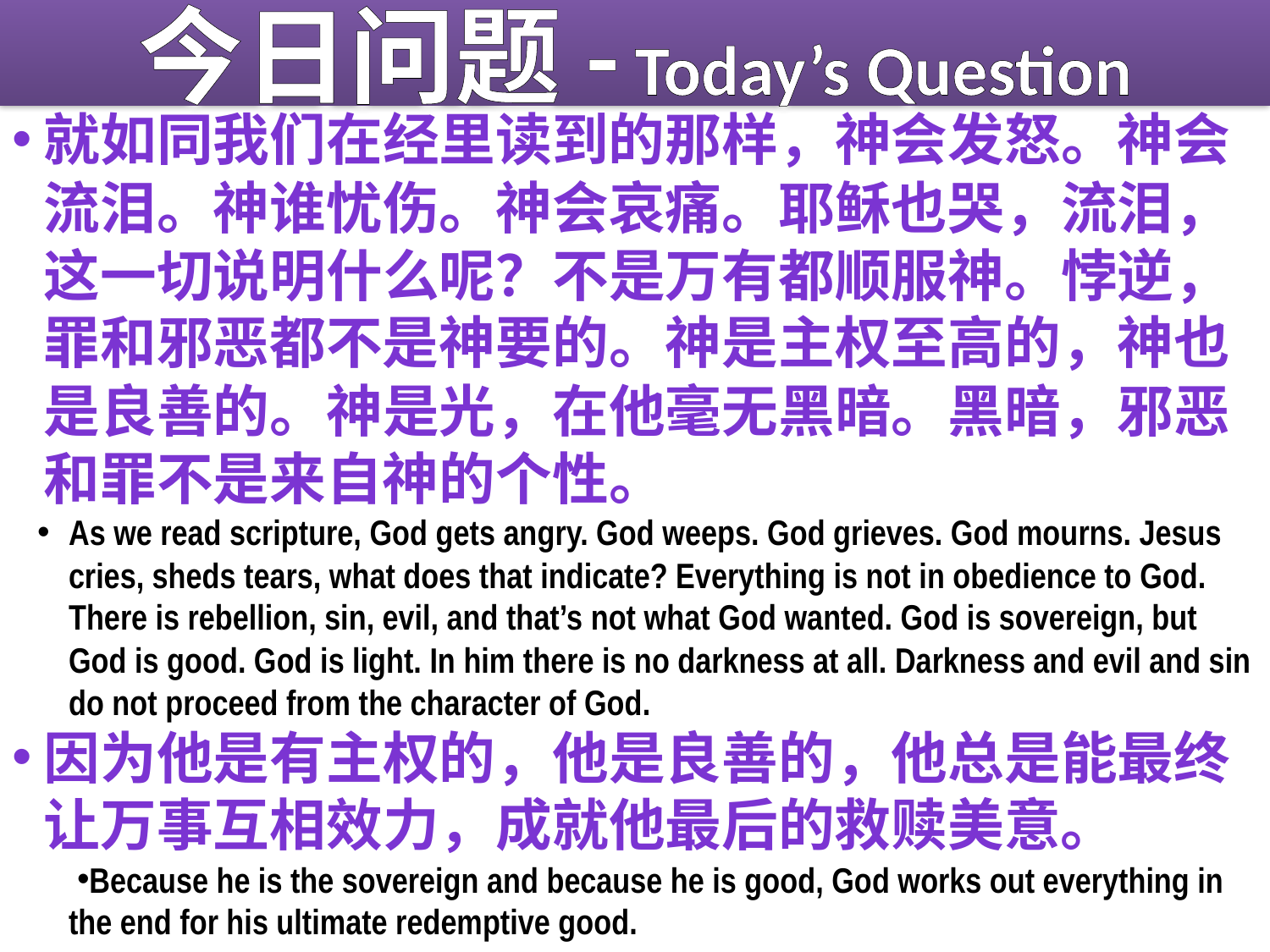

# 今日问题- Today’s Question
就如同我们在经里读到的那样，神会发怒。神会流泪。神谁忧伤。神会哀痛。耶稣也哭，流泪，这一切说明什么呢？不是万有都顺服神。悖逆，罪和邪恶都不是神要的。神是主权至高的，神也是良善的。神是光，在他毫无黑暗。黑暗，邪恶和罪不是来自神的个性。
As we read scripture, God gets angry. God weeps. God grieves. God mourns. Jesus cries, sheds tears, what does that indicate? Everything is not in obedience to God. There is rebellion, sin, evil, and that’s not what God wanted. God is sovereign, but God is good. God is light. In him there is no darkness at all. Darkness and evil and sin do not proceed from the character of God.
因为他是有主权的，他是良善的，他总是能最终让万事互相效力，成就他最后的救赎美意。
Because he is the sovereign and because he is good, God works out everything in the end for his ultimate redemptive good.